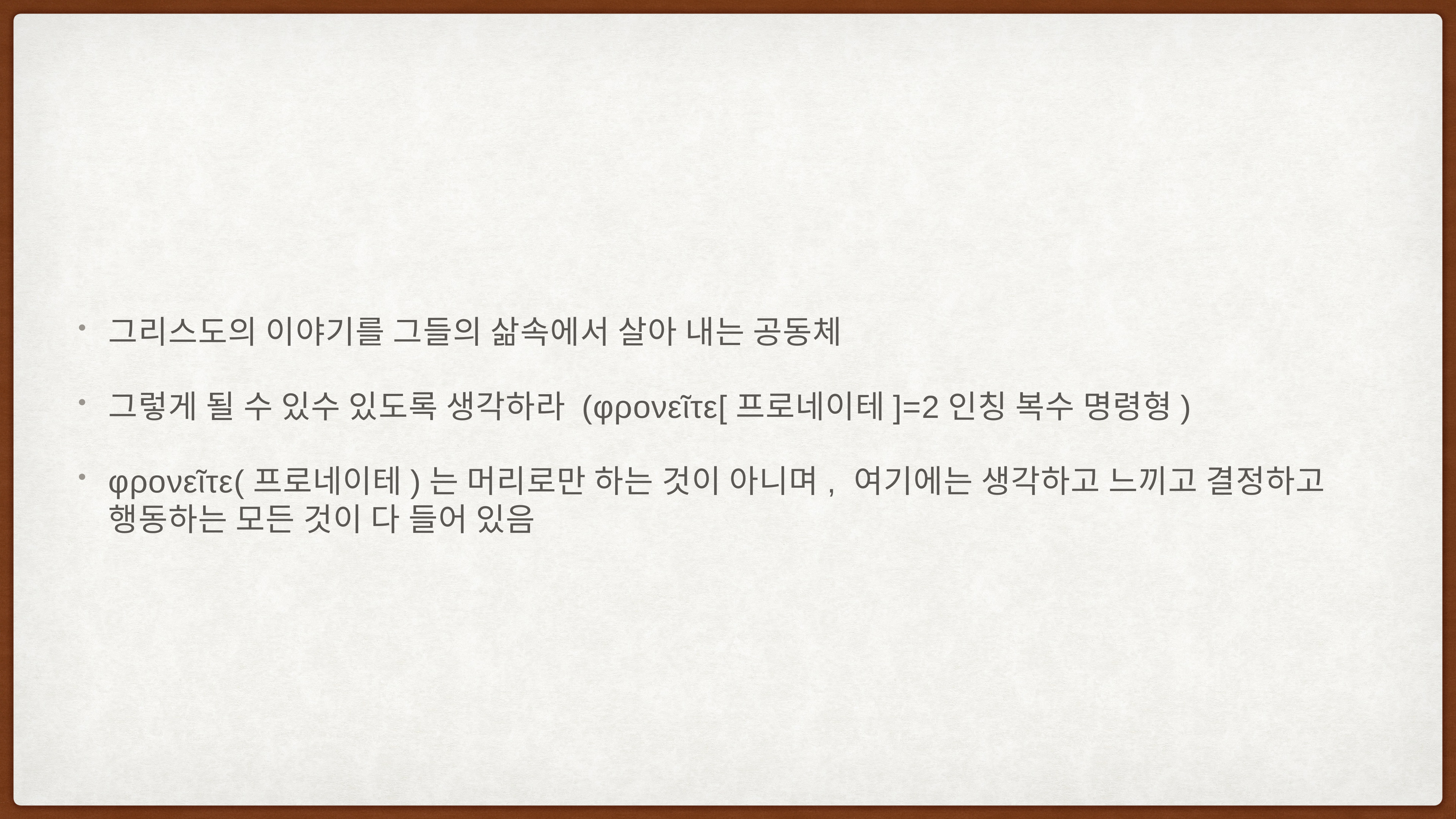

그리스도의 이야기를 그들의 삶속에서 살아 내는 공동체
그렇게 될 수 있수 있도록 생각하라 (φρονεῖτε[프로네이테]=2인칭 복수 명령형)
φρονεῖτε(프로네이테)는 머리로만 하는 것이 아니며, 여기에는 생각하고 느끼고 결정하고 행동하는 모든 것이 다 들어 있음